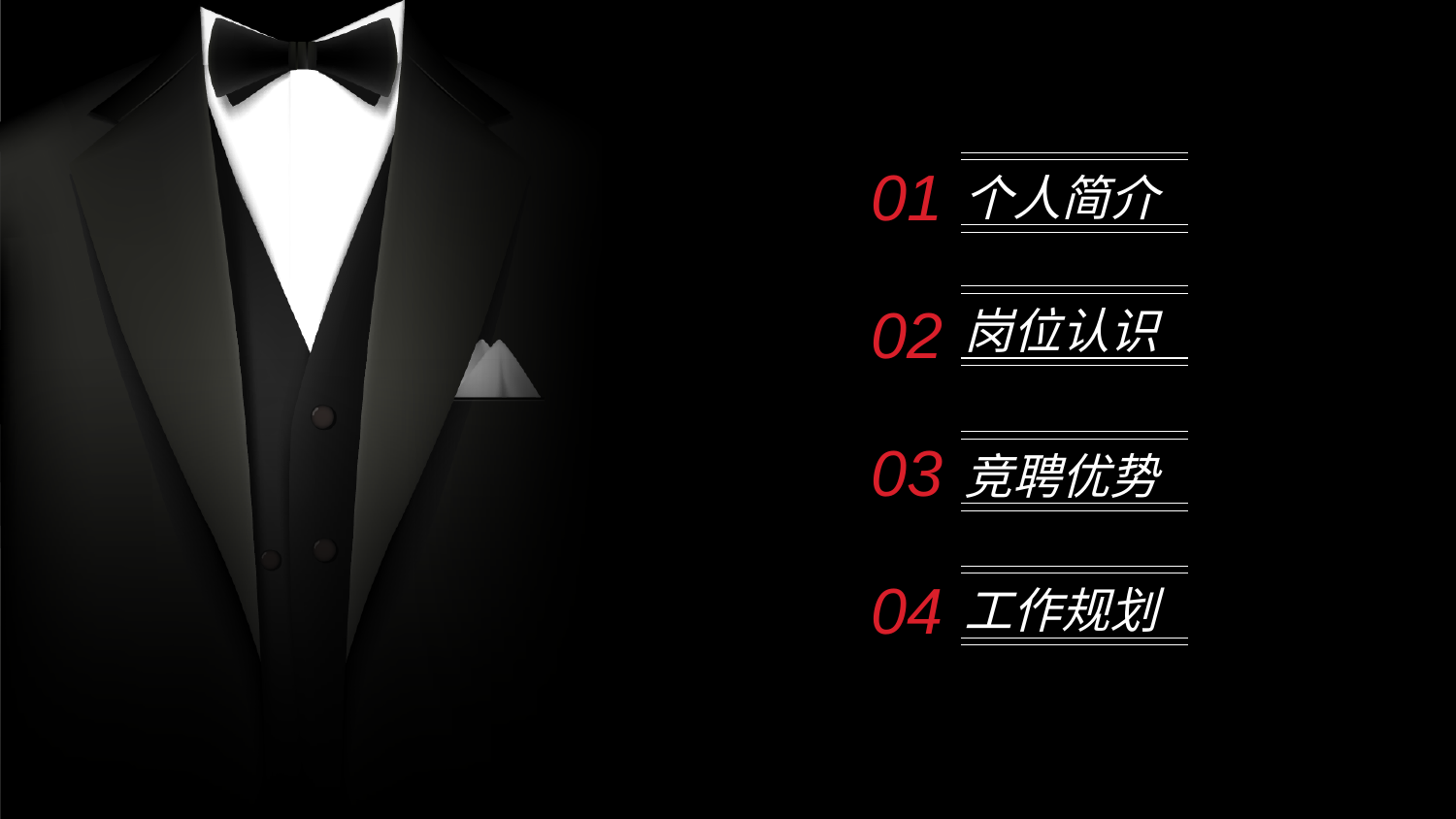

01
个人简介
02
岗位认识
03
竞聘优势
04
工作规划